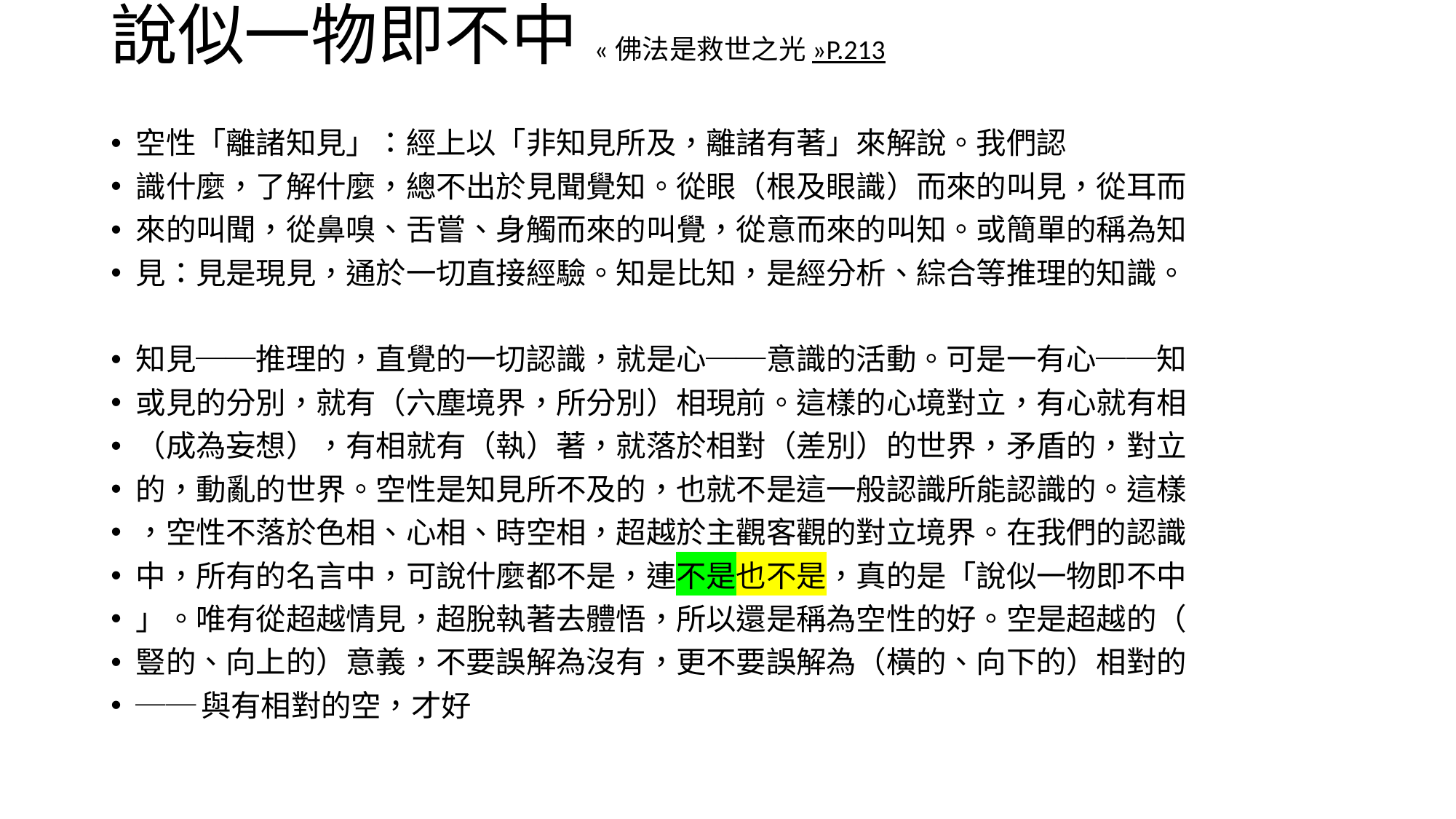

# 說似一物即不中«佛法是救世之光»P.213
空性「離諸知見」：經上以「非知見所及，離諸有著」來解說。我們認
識什麼，了解什麼，總不出於見聞覺知。從眼（根及眼識）而來的叫見，從耳而
來的叫聞，從鼻嗅、舌嘗、身觸而來的叫覺，從意而來的叫知。或簡單的稱為知
見：見是現見，通於一切直接經驗。知是比知，是經分析、綜合等推理的知識。

知見──推理的，直覺的一切認識，就是心──意識的活動。可是一有心──知
或見的分別，就有（六塵境界，所分別）相現前。這樣的心境對立，有心就有相
（成為妄想），有相就有（執）著，就落於相對（差別）的世界，矛盾的，對立
的，動亂的世界。空性是知見所不及的，也就不是這一般認識所能認識的。這樣
，空性不落於色相、心相、時空相，超越於主觀客觀的對立境界。在我們的認識
中，所有的名言中，可說什麼都不是，連不是也不是，真的是「說似一物即不中
」。唯有從超越情見，超脫執著去體悟，所以還是稱為空性的好。空是超越的（
豎的、向上的）意義，不要誤解為沒有，更不要誤解為（橫的、向下的）相對的
──與有相對的空，才好